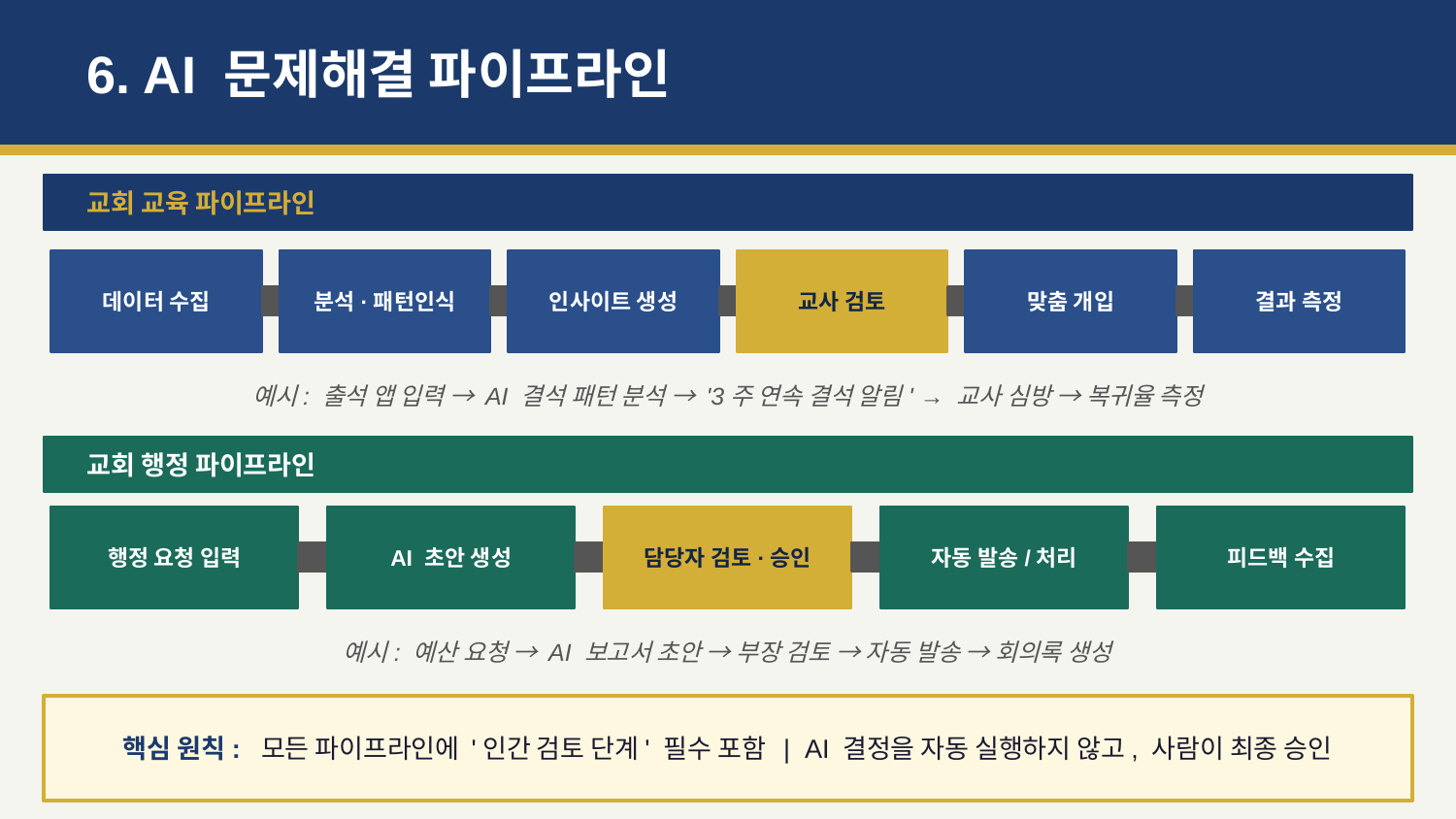

6. AI 문제해결 파이프라인

교회 교육 파이프라인

데이터 수집

분석·패턴인식

인사이트 생성

교사 검토

맞춤 개입

결과 측정

예시: 출석 앱 입력 → AI 결석 패턴 분석 → '3주 연속 결석 알림' → 교사 심방 → 복귀율 측정

교회 행정 파이프라인

행정 요청 입력

AI 초안 생성

담당자 검토·승인

자동 발송/처리

피드백 수집

예시: 예산 요청 → AI 보고서 초안 → 부장 검토 → 자동 발송 → 회의록 생성

핵심 원칙:  모든 파이프라인에 '인간 검토 단계' 필수 포함  |  AI 결정을 자동 실행하지 않고, 사람이 최종 승인